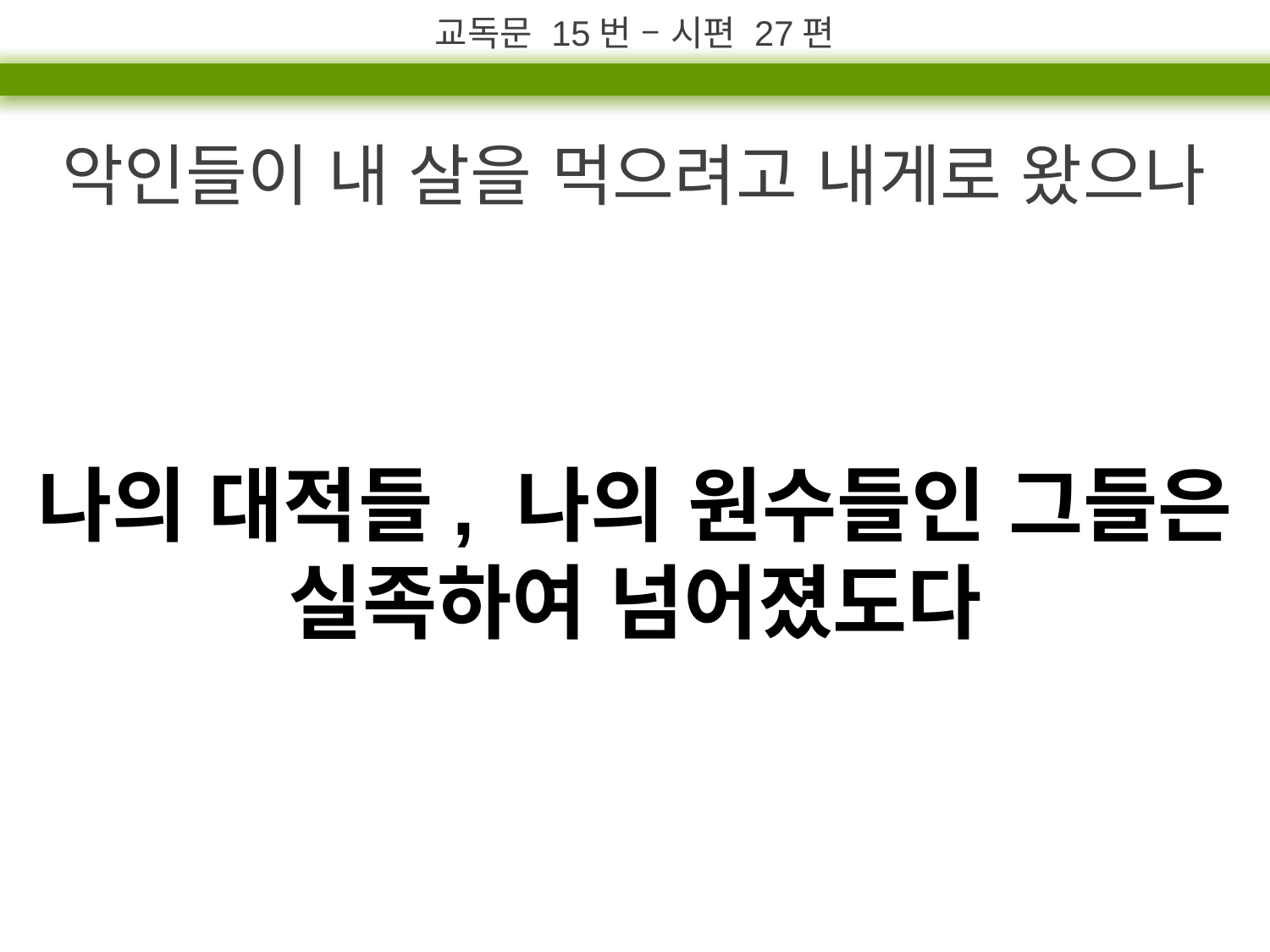

교독문 15번 – 시편 27편

악인들이 내 살을 먹으려고 내게로 왔으나
나의 대적들, 나의 원수들인 그들은
실족하여 넘어졌도다